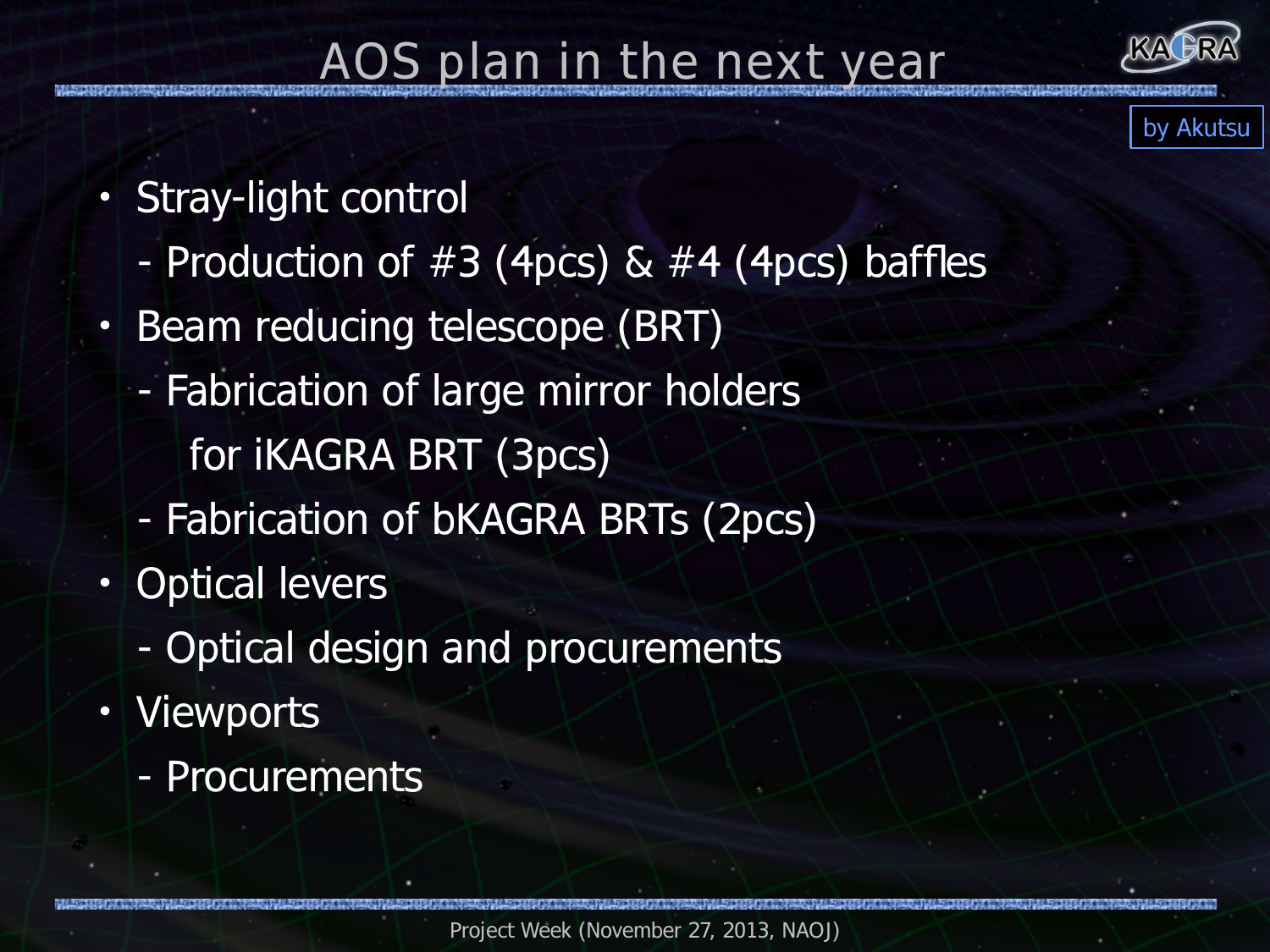

# AOS plan in the next year
by Akutsu
・Stray-light control
- Production of #3 (4pcs) & #4 (4pcs) baffles
・Beam reducing telescope (BRT)
- Fabrication of large mirror holders
    for iKAGRA BRT (3pcs)
- Fabrication of bKAGRA BRTs (2pcs)
・Optical levers
- Optical design and procurements
・Viewports
- Procurements
Project Week (November 27, 2013, NAOJ)